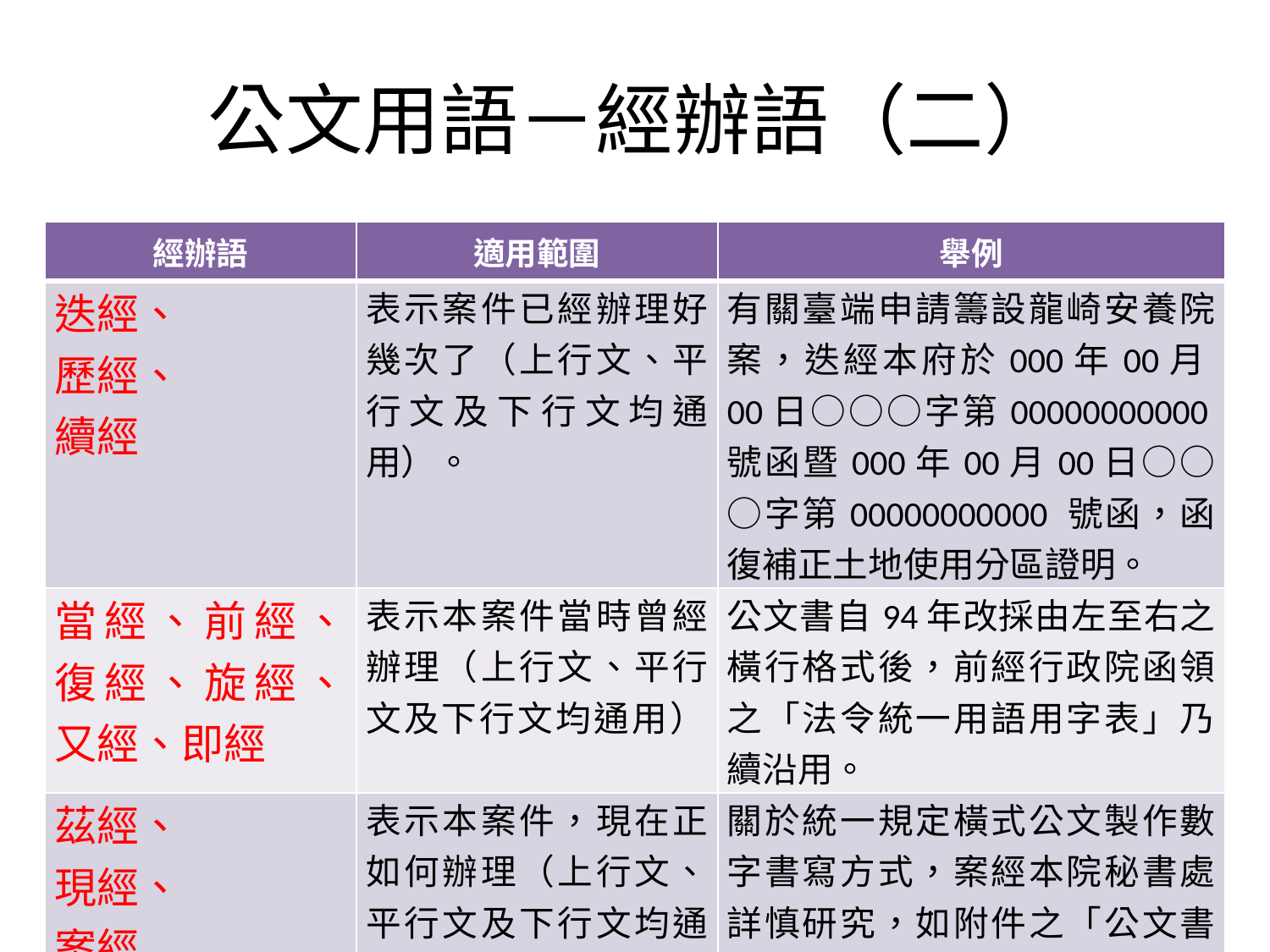

# 公文用語－經辦語（二）
| 經辦語 | 適用範圍 | 舉例 |
| --- | --- | --- |
| 迭經、 歷經、 續經 | 表示案件已經辦理好幾次了（上行文、平行文及下行文均通用）。 | 有關臺端申請籌設龍崎安養院案，迭經本府於000年00月00日○○○字第00000000000號函暨000年00月00日○○○字第00000000000 號函，函復補正土地使用分區證明。 |
| 當經、前經、復經、旋經、又經、即經 | 表示本案件當時曾經辦理（上行文、平行文及下行文均通用）。 | 公文書自94年改採由左至右之橫行格式後，前經行政院函領之「法令統一用語用字表」乃續沿用。 |
| 茲經、 現經、 案經 | 表示本案件，現在正如何辦理（上行文、平行文及下行文均通用）。 | 關於統一規定橫式公文製作數字書寫方式，案經本院秘書處詳慎研究，如附件之「公文書橫式書寫數字使用原則」。 |